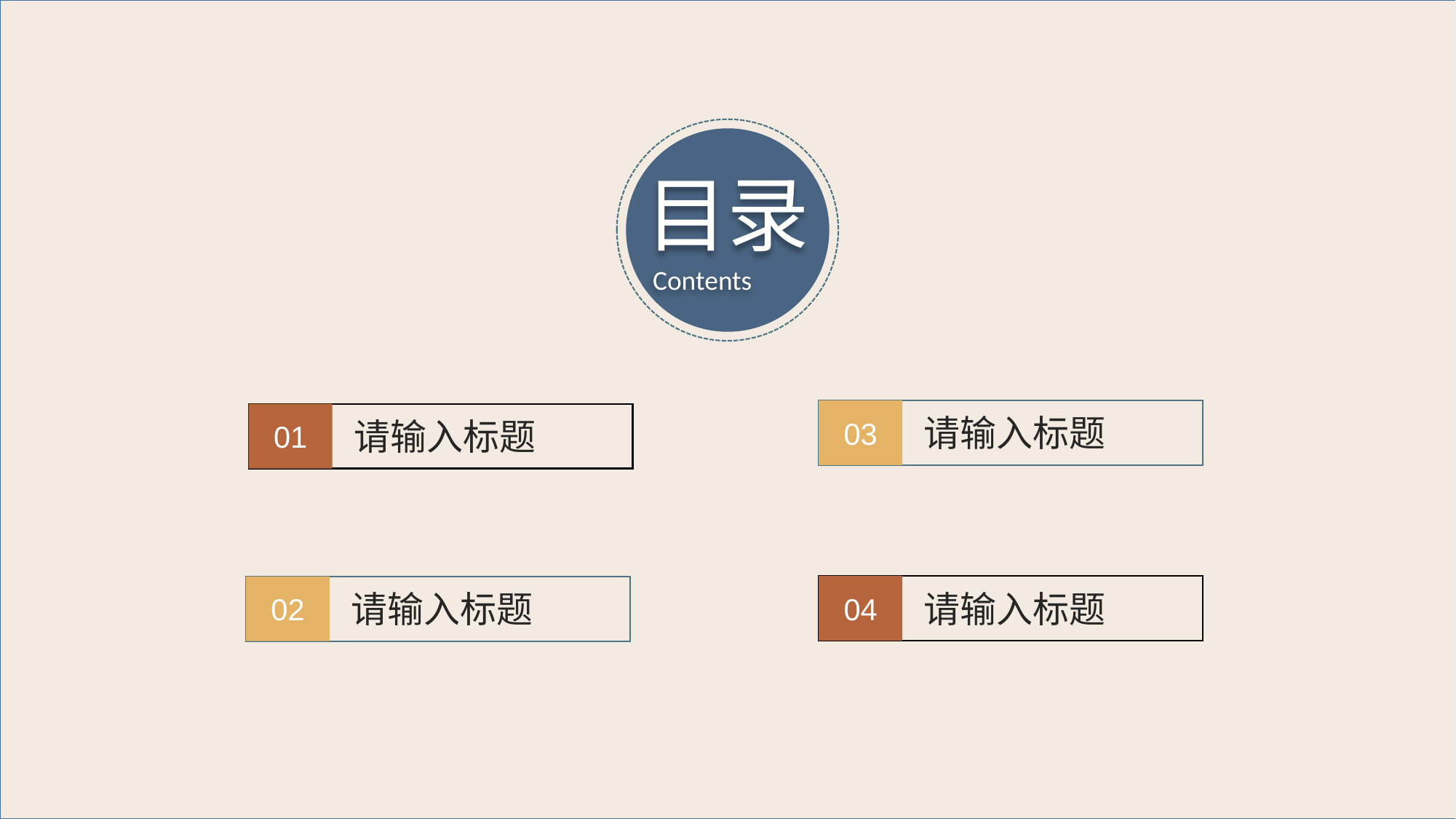

目录
Contents

03

01
请输入标题
请输入标题

04

02
请输入标题
请输入标题